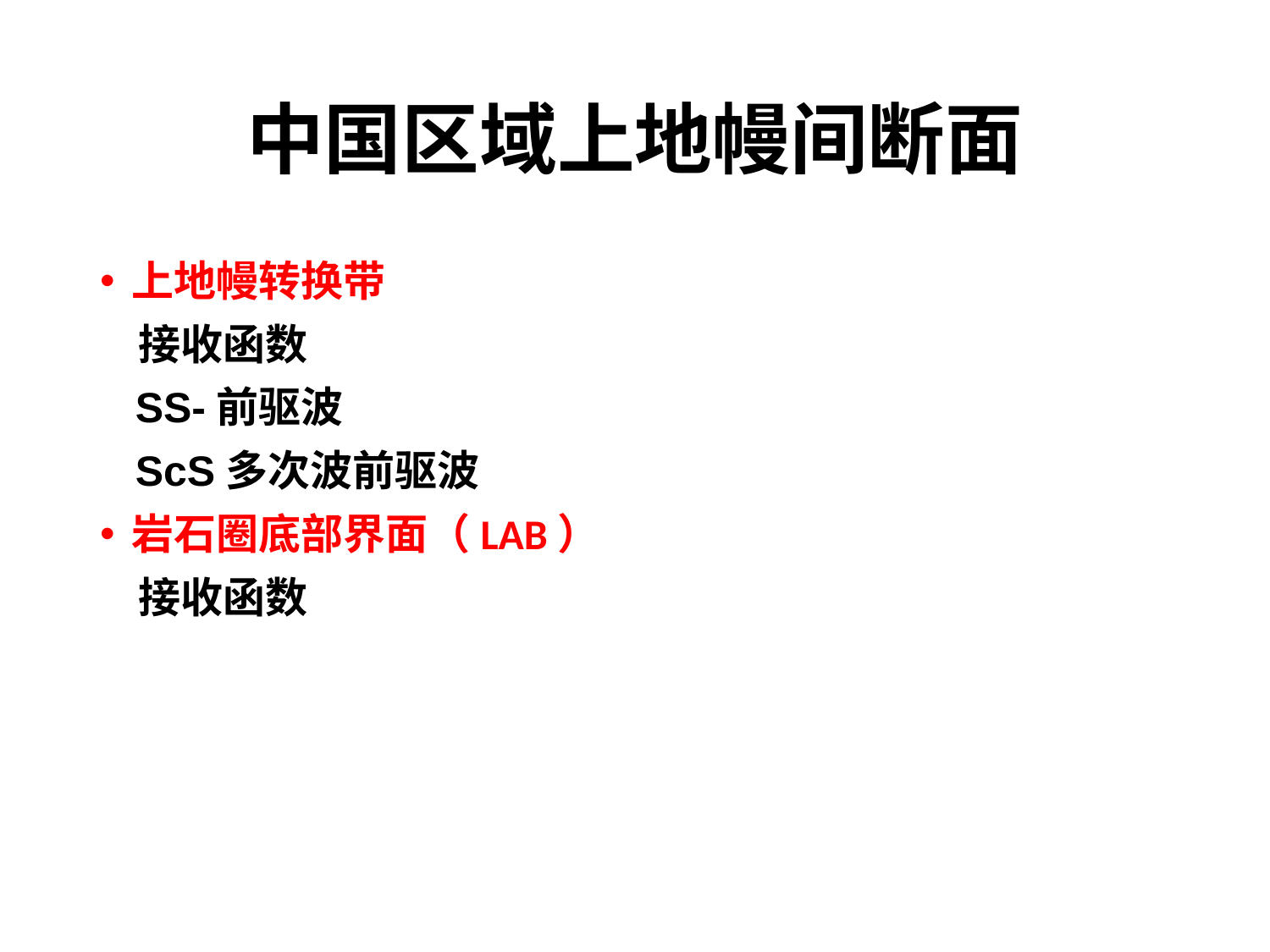

# 中国区域上地幔间断面
上地幔转换带
   接收函数
   SS-前驱波
   ScS多次波前驱波
岩石圈底部界面（LAB）
   接收函数